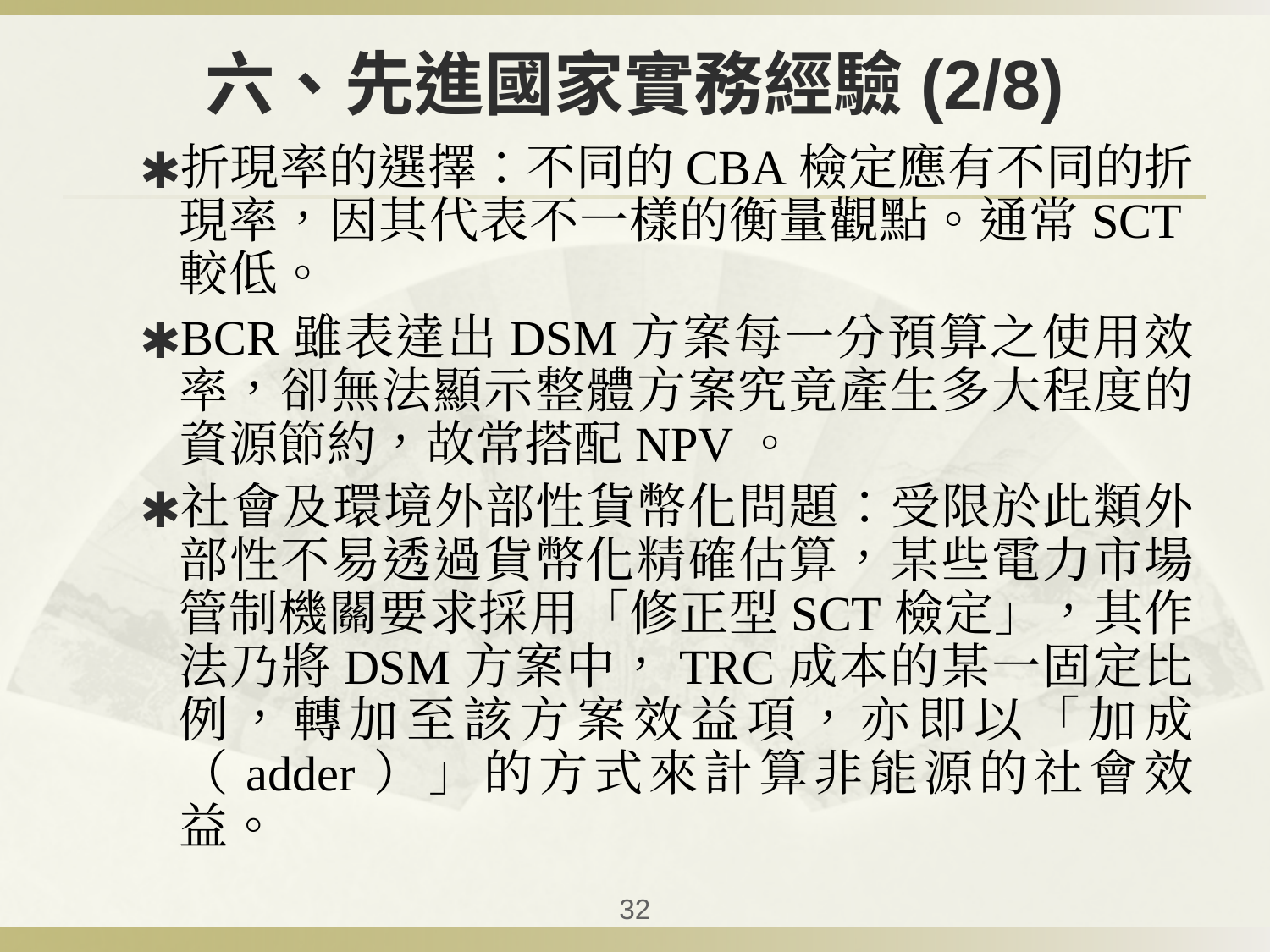

# 六、先進國家實務經驗(2/8)
折現率的選擇：不同的CBA檢定應有不同的折現率，因其代表不一樣的衡量觀點。通常SCT較低。
BCR雖表達出DSM方案每一分預算之使用效率，卻無法顯示整體方案究竟產生多大程度的資源節約，故常搭配NPV。
社會及環境外部性貨幣化問題：受限於此類外部性不易透過貨幣化精確估算，某些電力市場管制機關要求採用「修正型SCT檢定」，其作法乃將DSM方案中，TRC成本的某一固定比例，轉加至該方案效益項，亦即以「加成（adder）」的方式來計算非能源的社會效益。
32